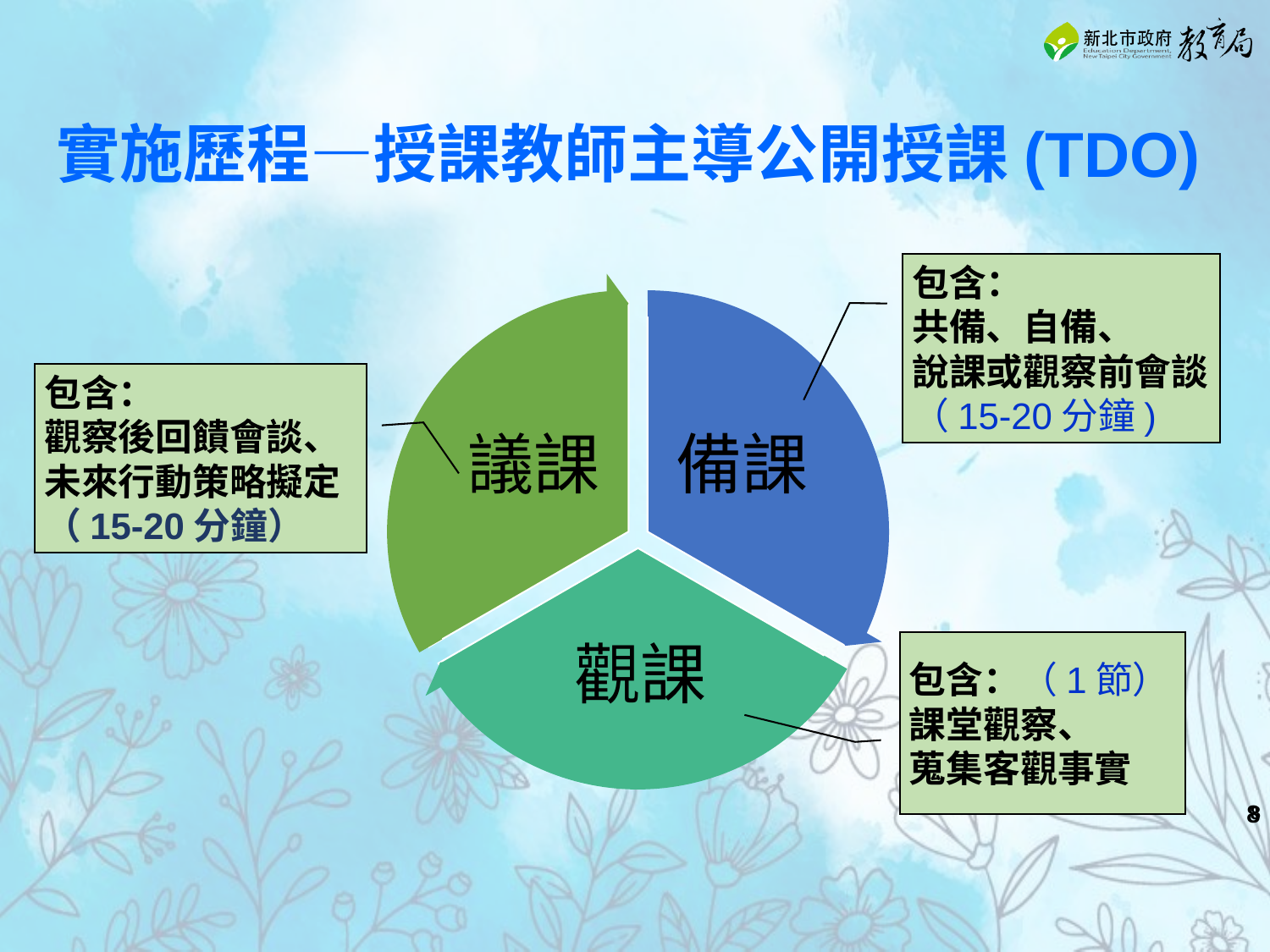

實施歷程—授課教師主導公開授課(TDO)
包含：
共備、自備、
說課或觀察前會談
（15-20分鐘)

議課
備課
觀課
包含：
觀察後回饋會談、
未來行動策略擬定
（15-20分鐘）
包含：（1節）
課堂觀察、
蒐集客觀事實
8
8